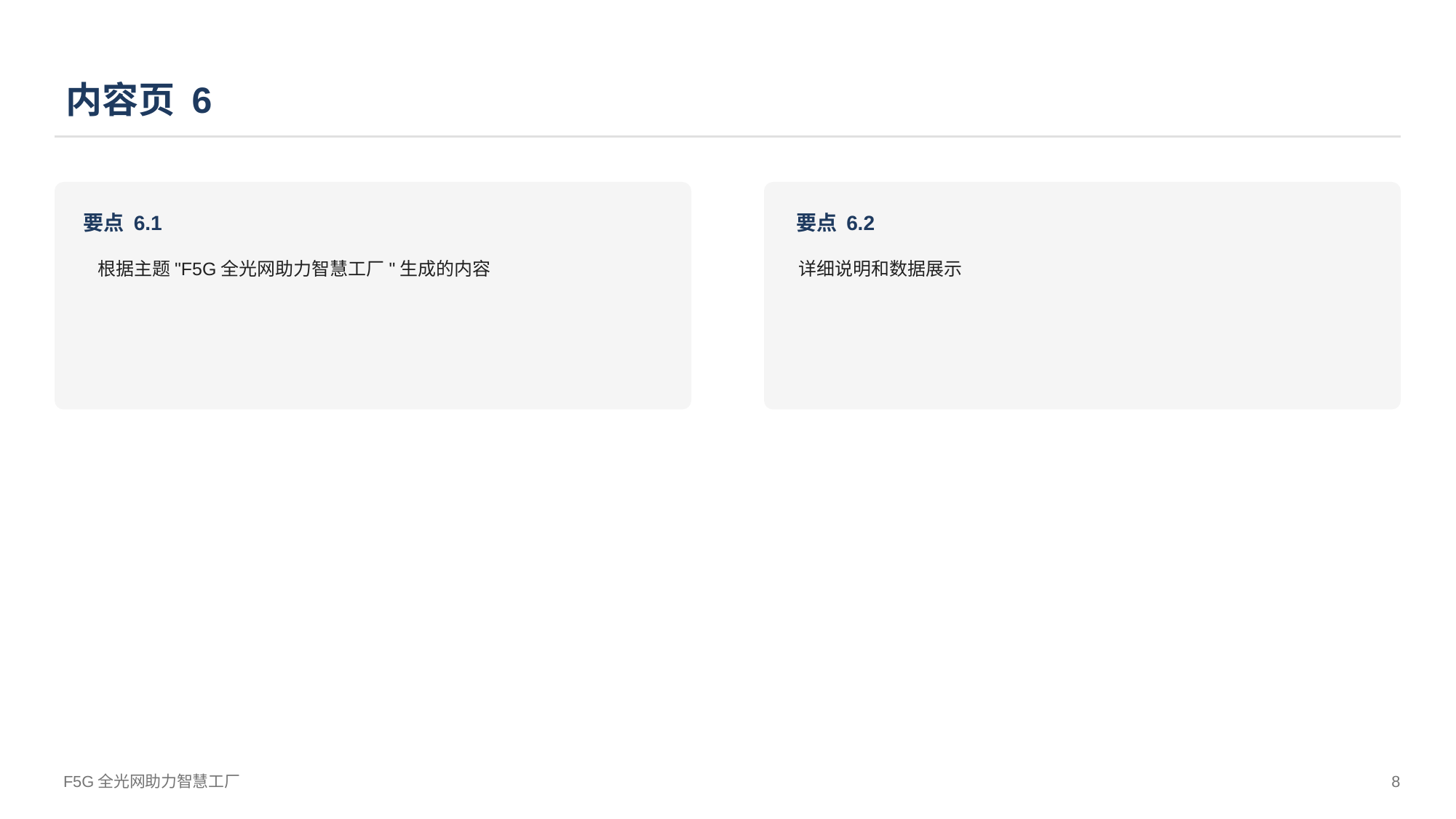

内容页 6

要点 6.1
要点 6.2
根据主题"F5G全光网助力智慧工厂"生成的内容
详细说明和数据展示
F5G全光网助力智慧工厂
8